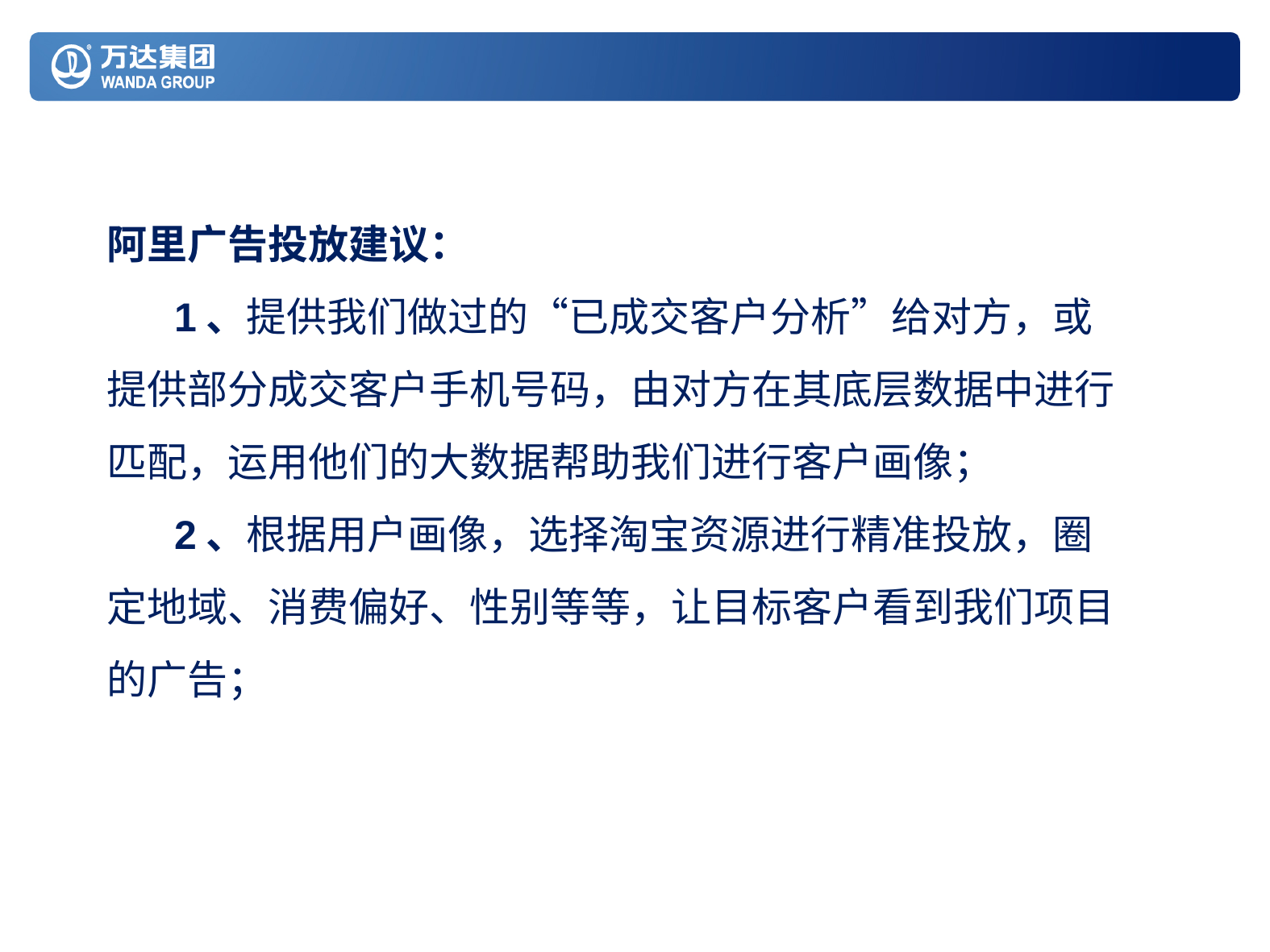

阿里广告投放建议：
      1、提供我们做过的“已成交客户分析”给对方，或提供部分成交客户手机号码，由对方在其底层数据中进行匹配，运用他们的大数据帮助我们进行客户画像；
      2、根据用户画像，选择淘宝资源进行精准投放，圈定地域、消费偏好、性别等等，让目标客户看到我们项目的广告；